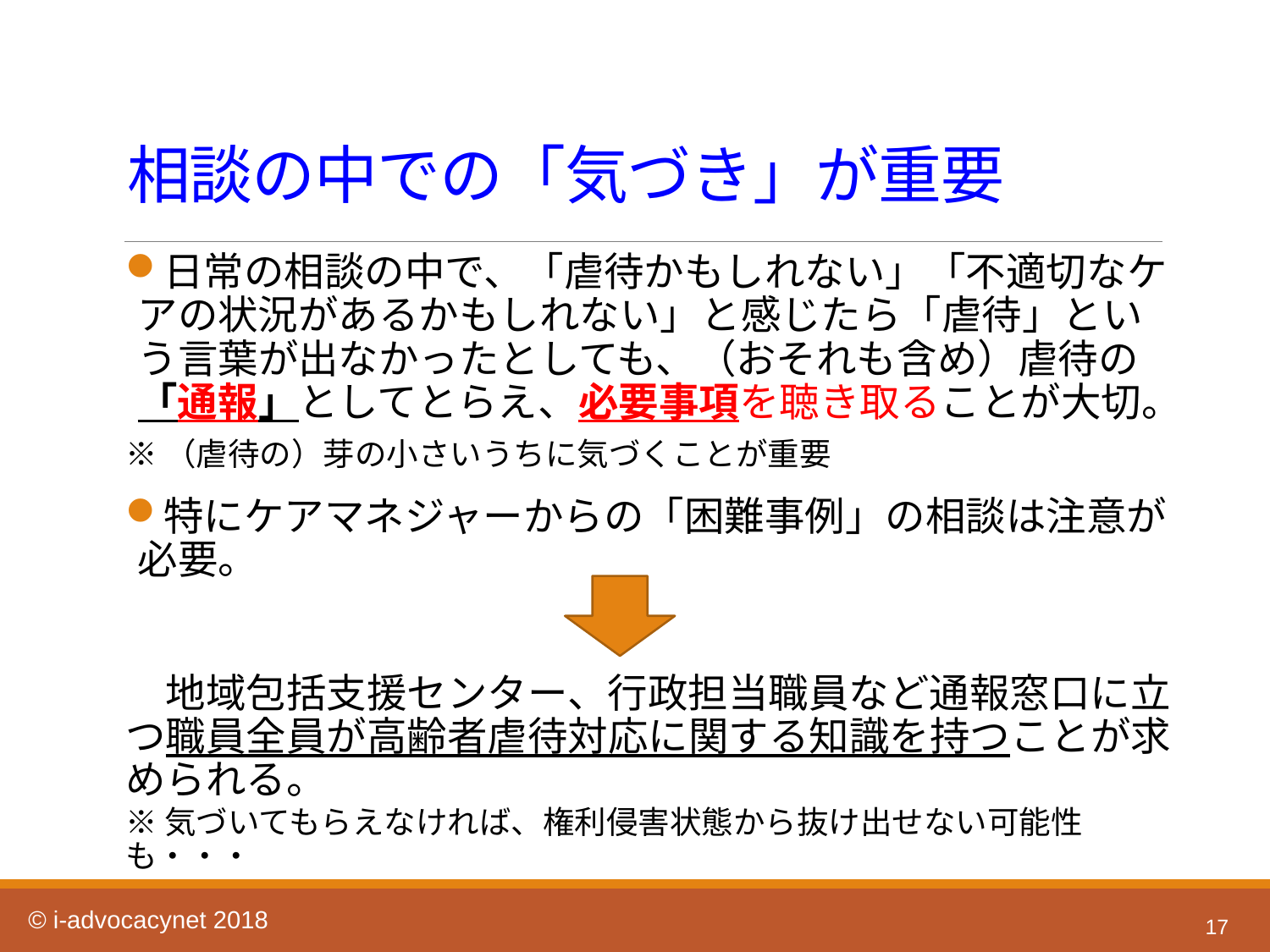

# 相談の中での「気づき」が重要
日常の相談の中で、「虐待かもしれない」「不適切なケアの状況があるかもしれない」と感じたら「虐待」という言葉が出なかったとしても、（おそれも含め）虐待の「通報」としてとらえ、必要事項を聴き取ることが大切。
※（虐待の）芽の小さいうちに気づくことが重要
特にケアマネジャーからの「困難事例」の相談は注意が必要。

　地域包括支援センター、行政担当職員など通報窓口に立つ職員全員が高齢者虐待対応に関する知識を持つことが求められる。
※気づいてもらえなければ、権利侵害状態から抜け出せない可能性も・・・

17